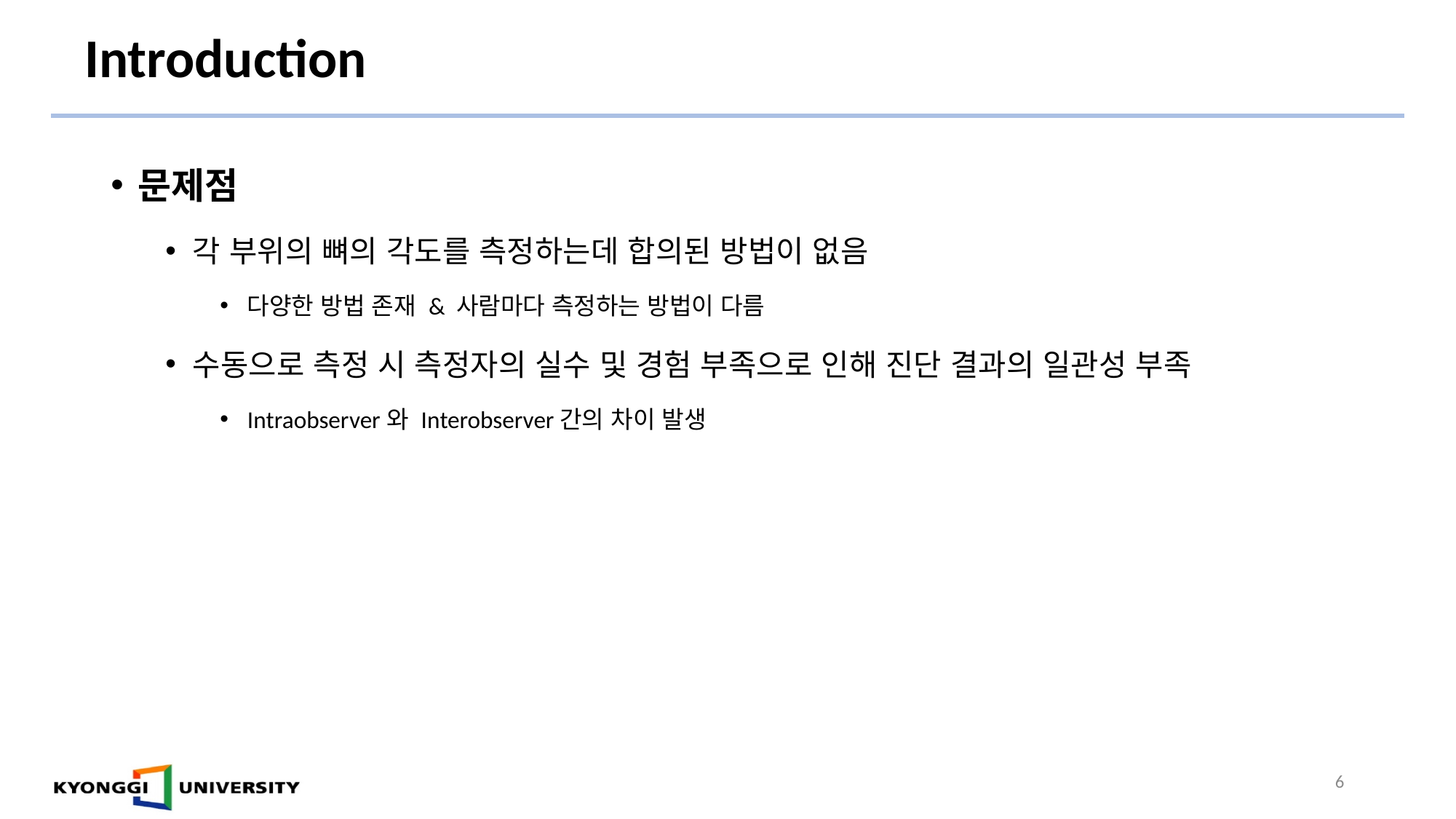

# Introduction
문제점
각 부위의 뼈의 각도를 측정하는데 합의된 방법이 없음
다양한 방법 존재 & 사람마다 측정하는 방법이 다름
수동으로 측정 시 측정자의 실수 및 경험 부족으로 인해 진단 결과의 일관성 부족
Intraobserver와 Interobserver간의 차이 발생

6